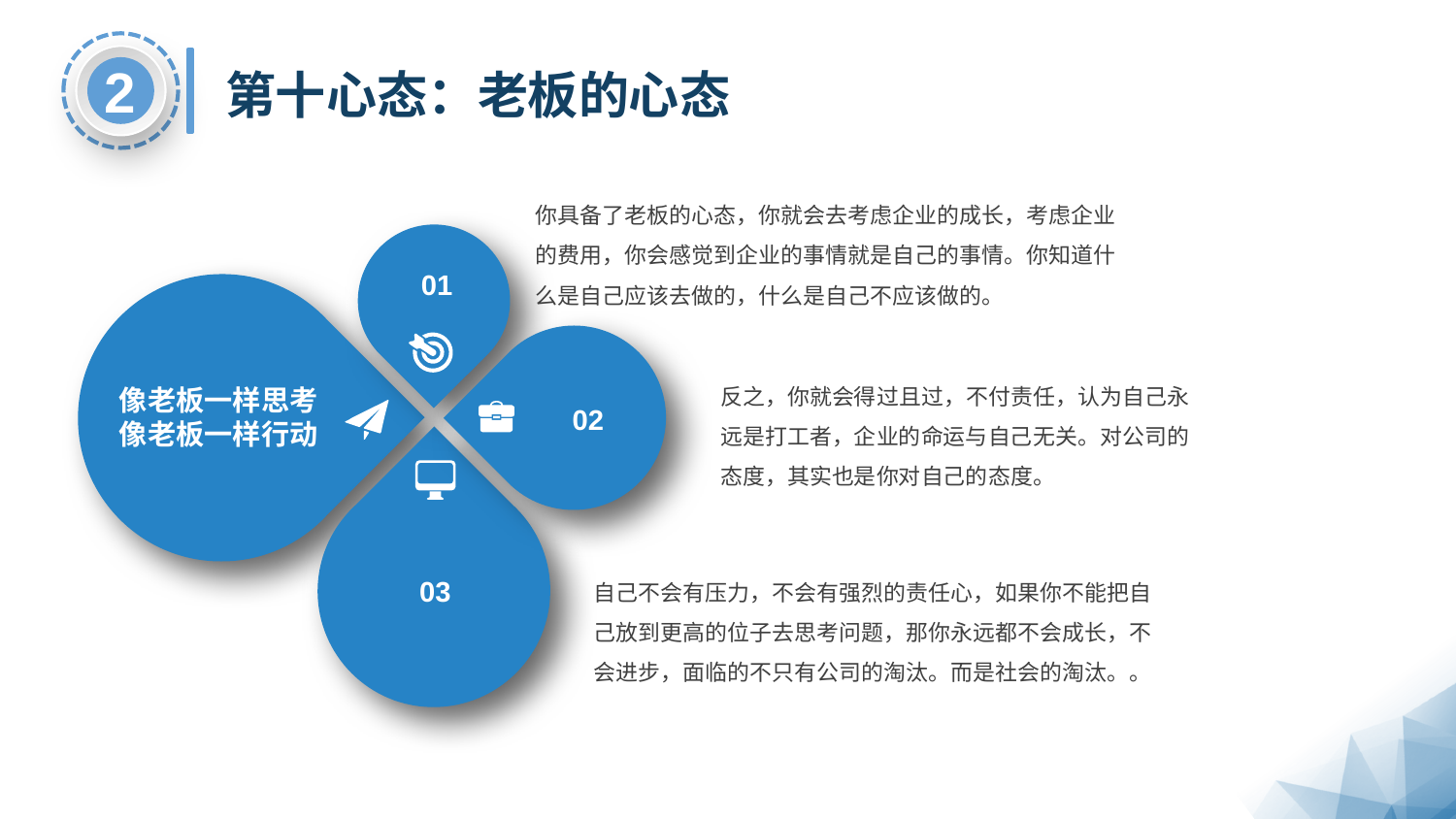

第十心态：老板的心态
你具备了老板的心态，你就会去考虑企业的成长，考虑企业的费用，你会感觉到企业的事情就是自己的事情。你知道什么是自己应该去做的，什么是自己不应该做的。

01

反之，你就会得过且过，不付责任，认为自己永远是打工者，企业的命运与自己无关。对公司的态度，其实也是你对自己的态度。
像老板一样思考像老板一样行动
02

自己不会有压力，不会有强烈的责任心，如果你不能把自己放到更高的位子去思考问题，那你永远都不会成长，不会进步，面临的不只有公司的淘汰。而是社会的淘汰。。
03